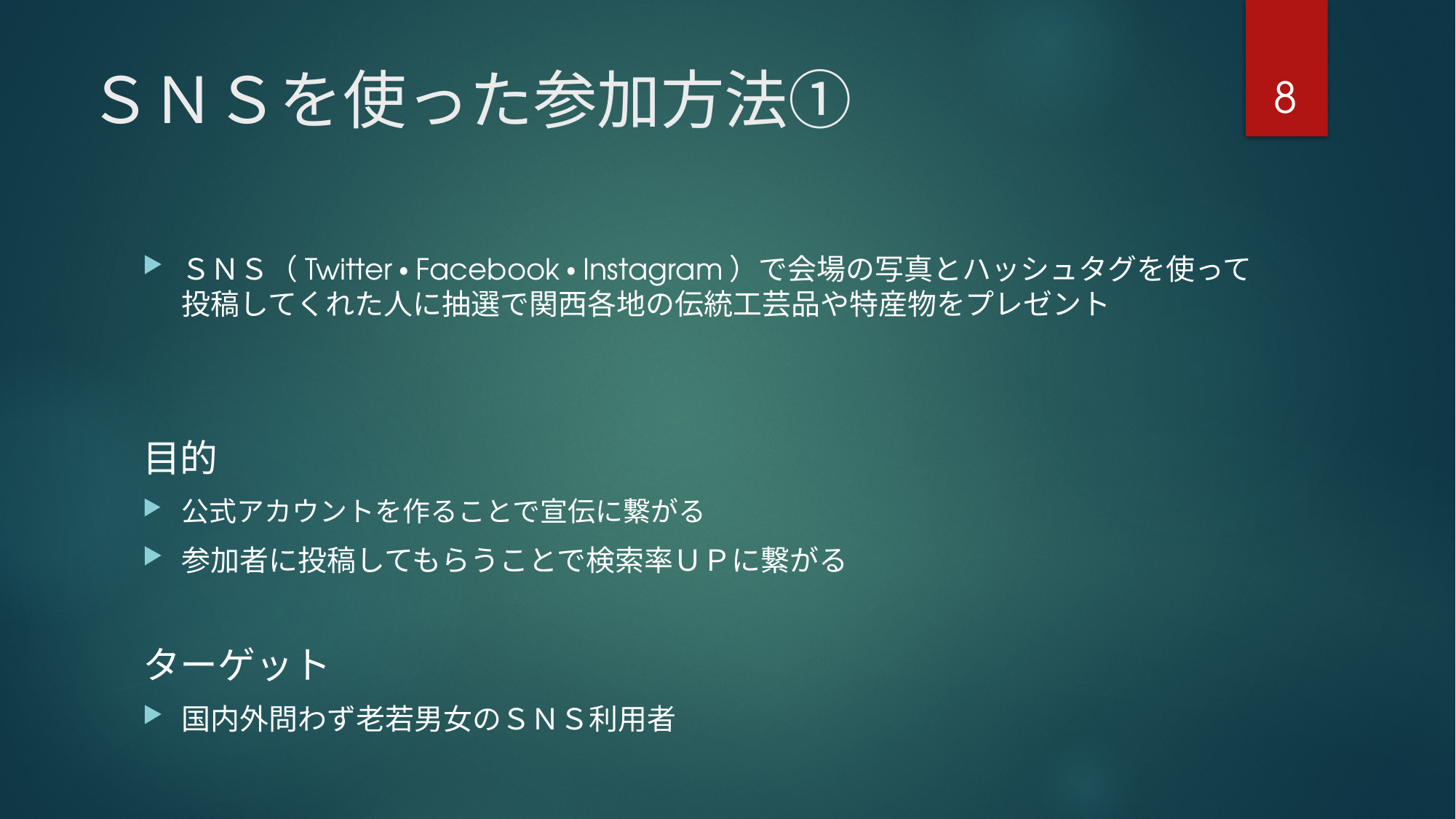

8
# ＳＮＳを使った参加方法①
ＳＮＳ（Twitter・Facebook・Instagram）で会場の写真とハッシュタグを使って投稿してくれた人に抽選で関西各地の伝統工芸品や特産物をプレゼント

目的
公式アカウントを作ることで宣伝に繋がる
参加者に投稿してもらうことで検索率ＵＰに繋がる

ターゲット
国内外問わず老若男女のＳＮＳ利用者